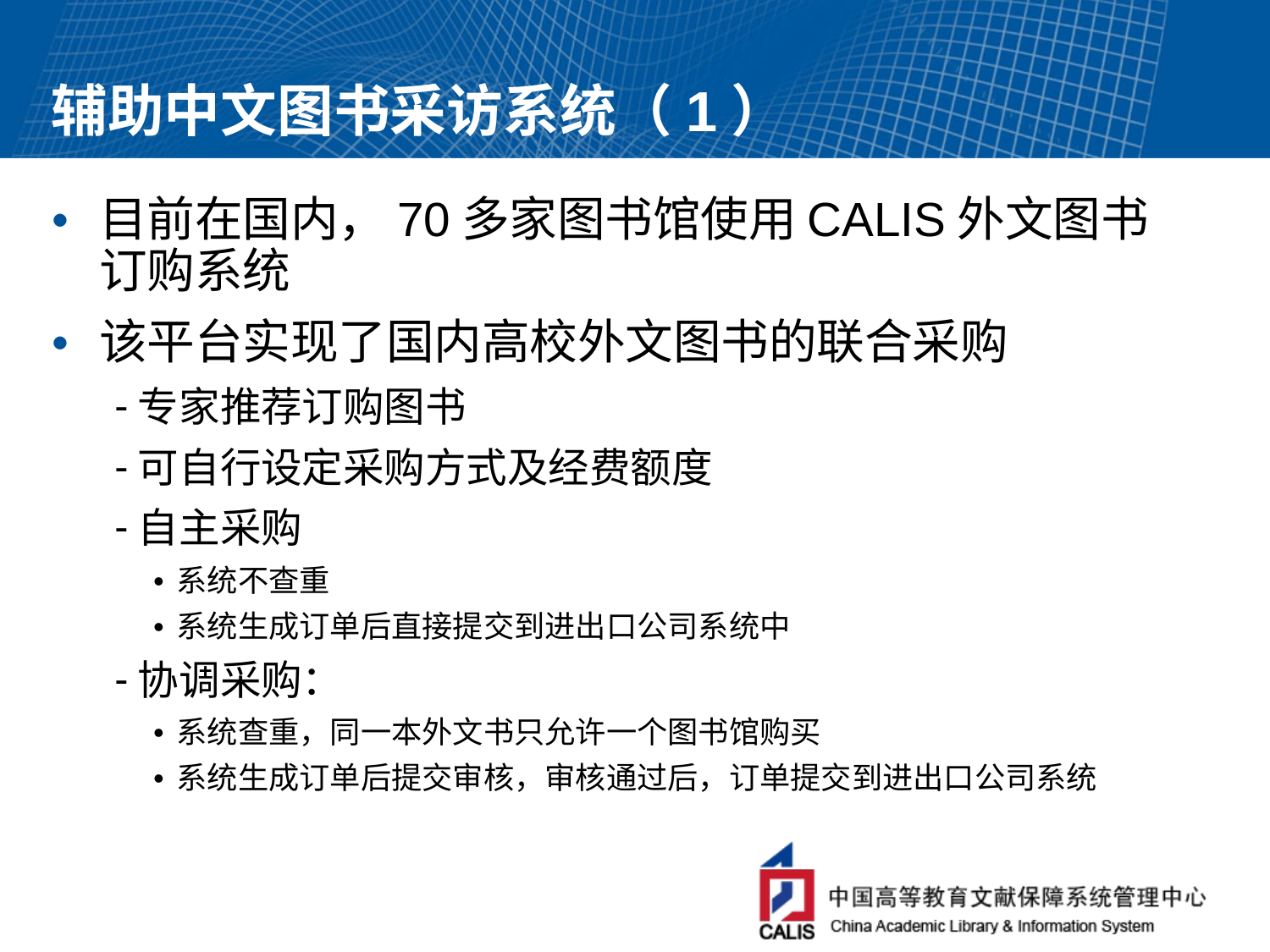

# 辅助中文图书采访系统（1）
目前在国内，70多家图书馆使用CALIS外文图书订购系统
该平台实现了国内高校外文图书的联合采购
专家推荐订购图书
可自行设定采购方式及经费额度
自主采购
系统不查重
系统生成订单后直接提交到进出口公司系统中
协调采购：
系统查重，同一本外文书只允许一个图书馆购买
系统生成订单后提交审核，审核通过后，订单提交到进出口公司系统